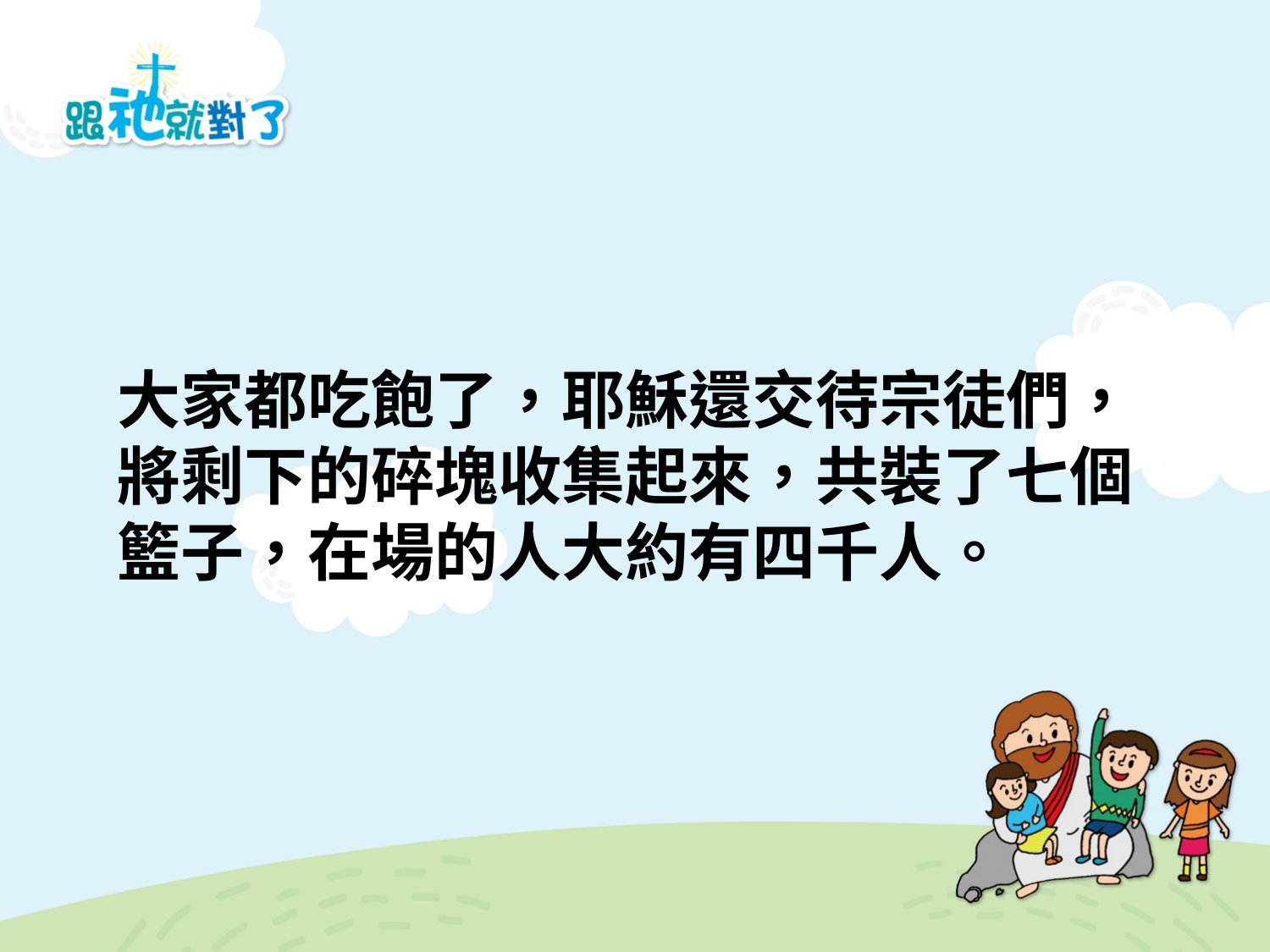

大家都吃飽了，耶穌還交待宗徒們，將剩下的碎塊收集起來，共裝了七個籃子，在場的人大約有四千人。